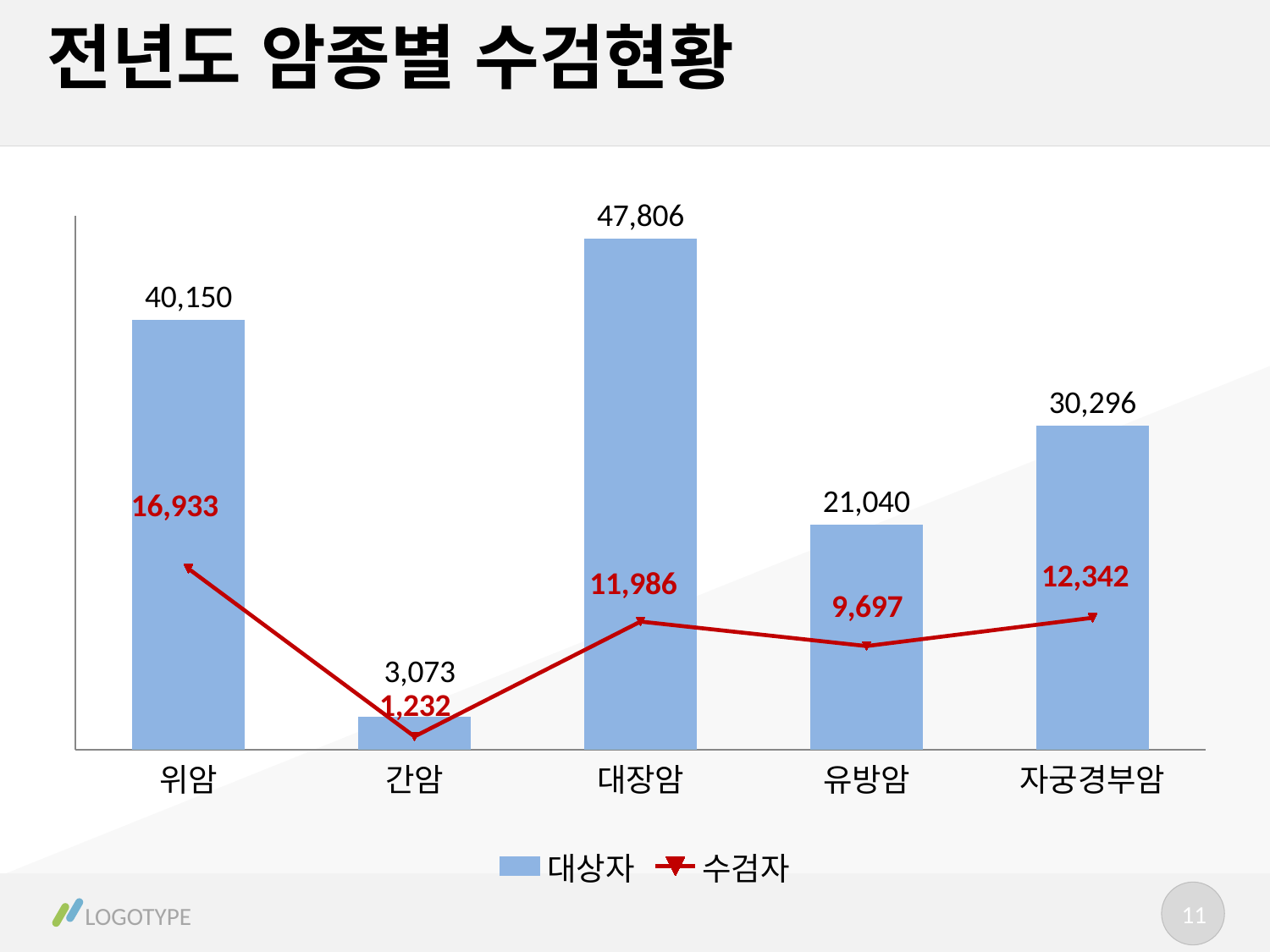

# 전년도 암종별 수검현황

### Chart

| Category | 대상자 |  | 수검자 |
|---|---|---|---|
| 위암 | 40150.0 | None | 16933.0 |
| 간암 | 3073.0 | None | 1232.0 |
| 대장암 | 47806.0 | None | 11986.0 |
| 유방암 | 21040.0 | None | 9697.0 |
| 자궁경부암 | 30296.0 | None | 12342.0 |